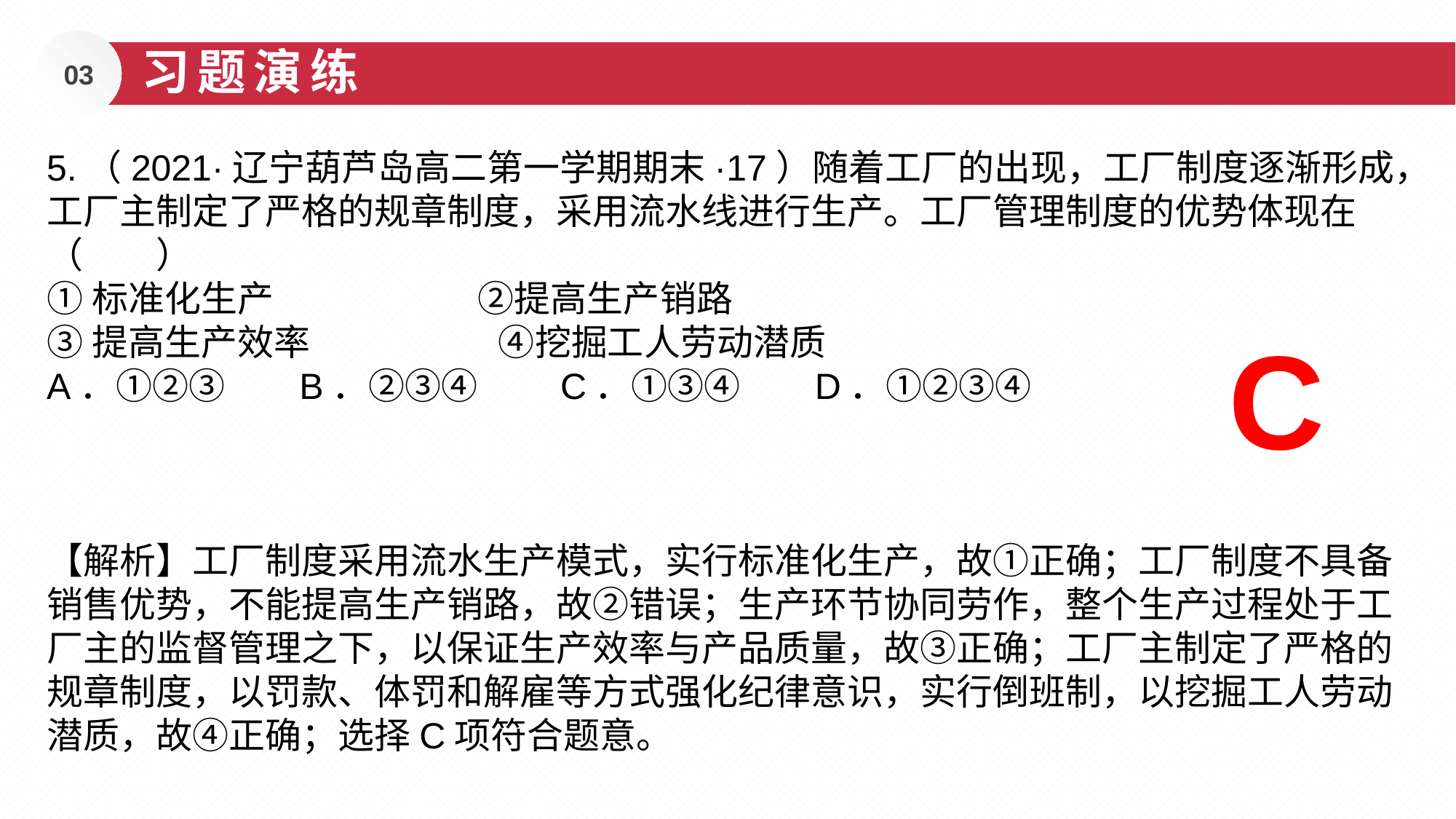

03
习题演练

5.（2021·辽宁葫芦岛高二第一学期期末·17）随着工厂的出现，工厂制度逐渐形成，工厂主制定了严格的规章制度，采用流水线进行生产。工厂管理制度的优势体现在（　　）
①标准化生产                         ②提高生产销路
③提高生产效率                       ④挖掘工人劳动潜质
A．①②③        B．②③④         C．①③④        D．①②③④

【解析】工厂制度采用流水生产模式，实行标准化生产，故①正确；工厂制度不具备销售优势，不能提高生产销路，故②错误；生产环节协同劳作，整个生产过程处于工厂主的监督管理之下，以保证生产效率与产品质量，故③正确；工厂主制定了严格的规章制度，以罚款、体罚和解雇等方式强化纪律意识，实行倒班制，以挖掘工人劳动潜质，故④正确；选择C项符合题意。
C